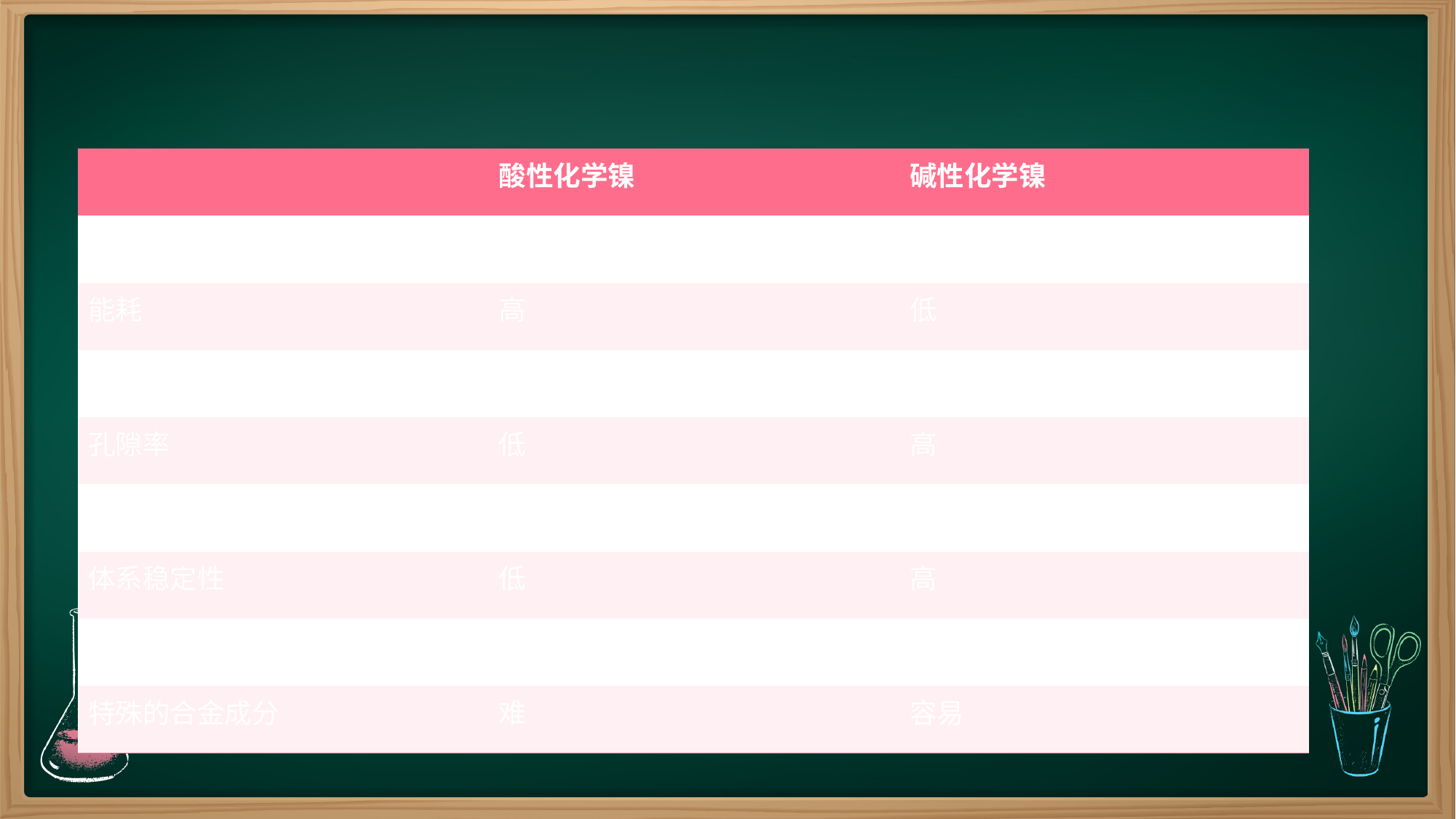

|  | 酸性化学镍 | 碱性化学镍 |
| --- | --- | --- |
| 温度 | 温度较高 | 温度从低温到高温 |
| 能耗 | 高 | 低 |
| 磷含量 | 偏高 | 偏低 |
| 孔隙率 | 低 | 高 |
| 耐蚀性 | 好 | 差 |
| 体系稳定性 | 低 | 高 |
| 操作简便性 | 弱 | 强 |
| 特殊的合金成分 | 难 | 容易 |